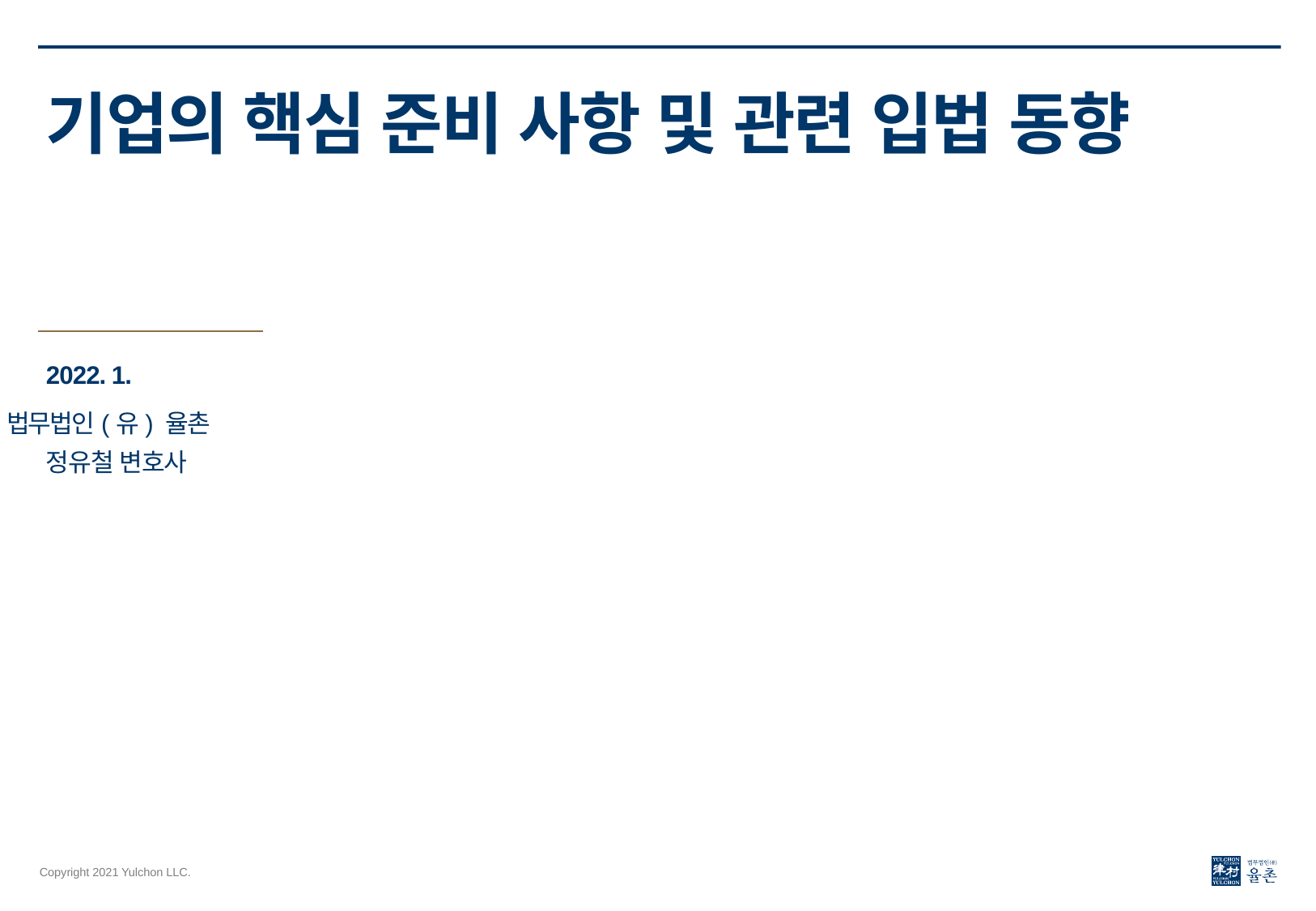

기업의 핵심 준비 사항 및 관련 입법 동향
2022. 1.
정유철 변호사